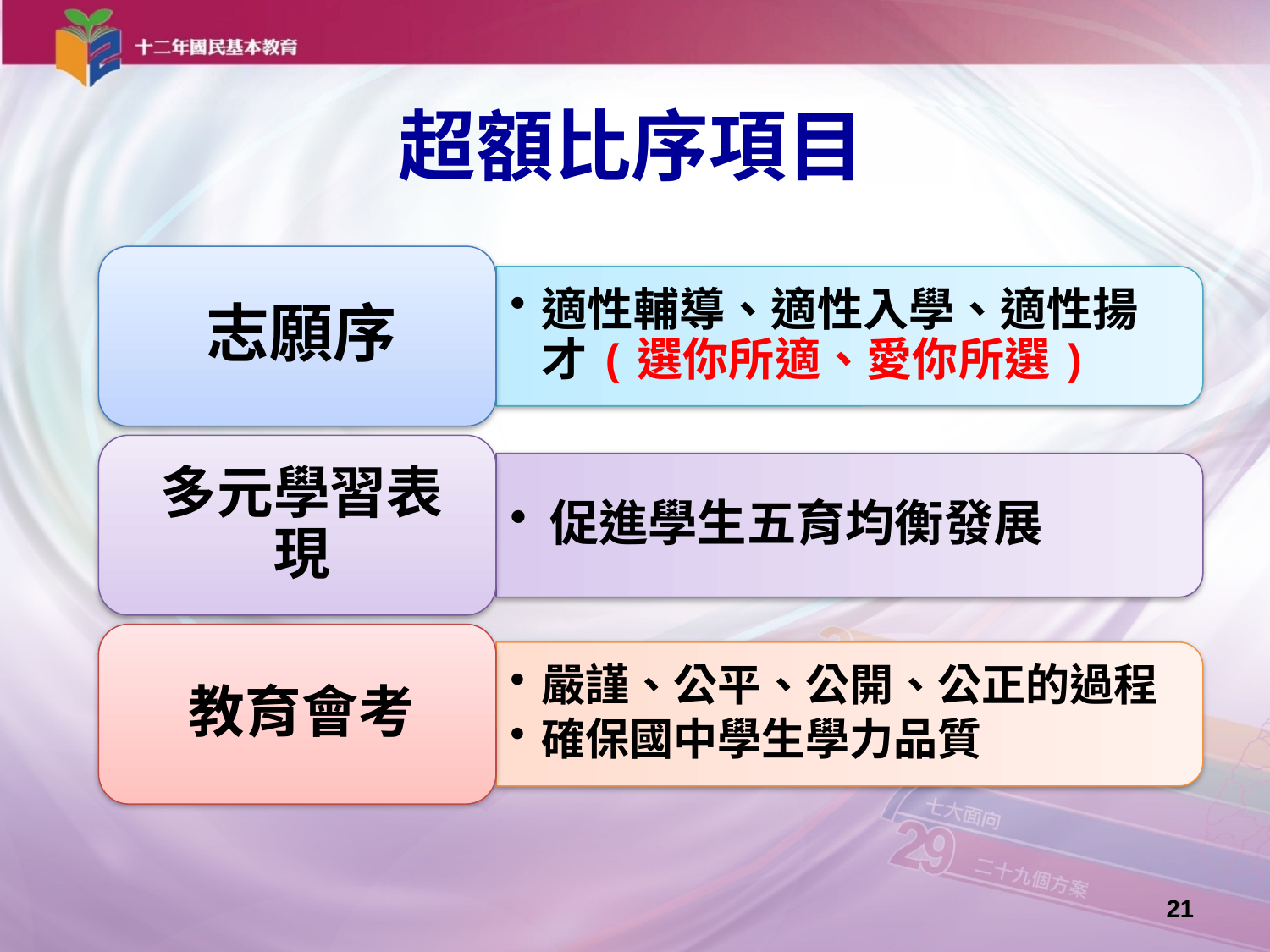

# 超額比序項目
適性輔導、適性入學、適性揚才(選你所適、愛你所選)
志願序
促進學生五育均衡發展
多元學習表現
嚴謹、公平、公開、公正的過程
確保國中學生學力品質
教育會考
21
21